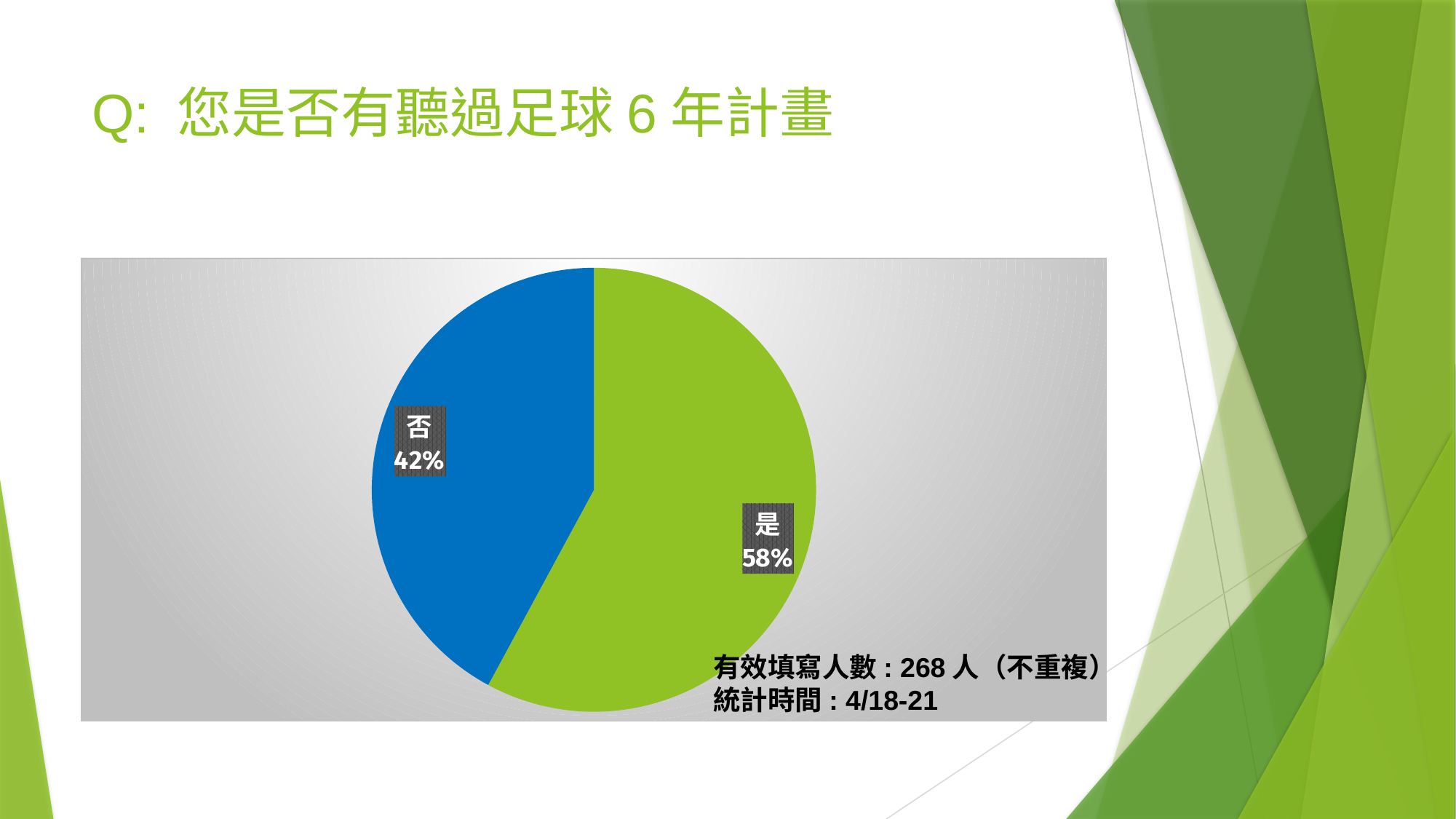

# Q: 您是否有聽過足球6年計畫

### Chart

| Category | 人數 |
|---|---|
| 是 | 154.0 |
| 否 | 112.0 |
有效填寫人數: 268人（不重複）
統計時間: 4/18-21